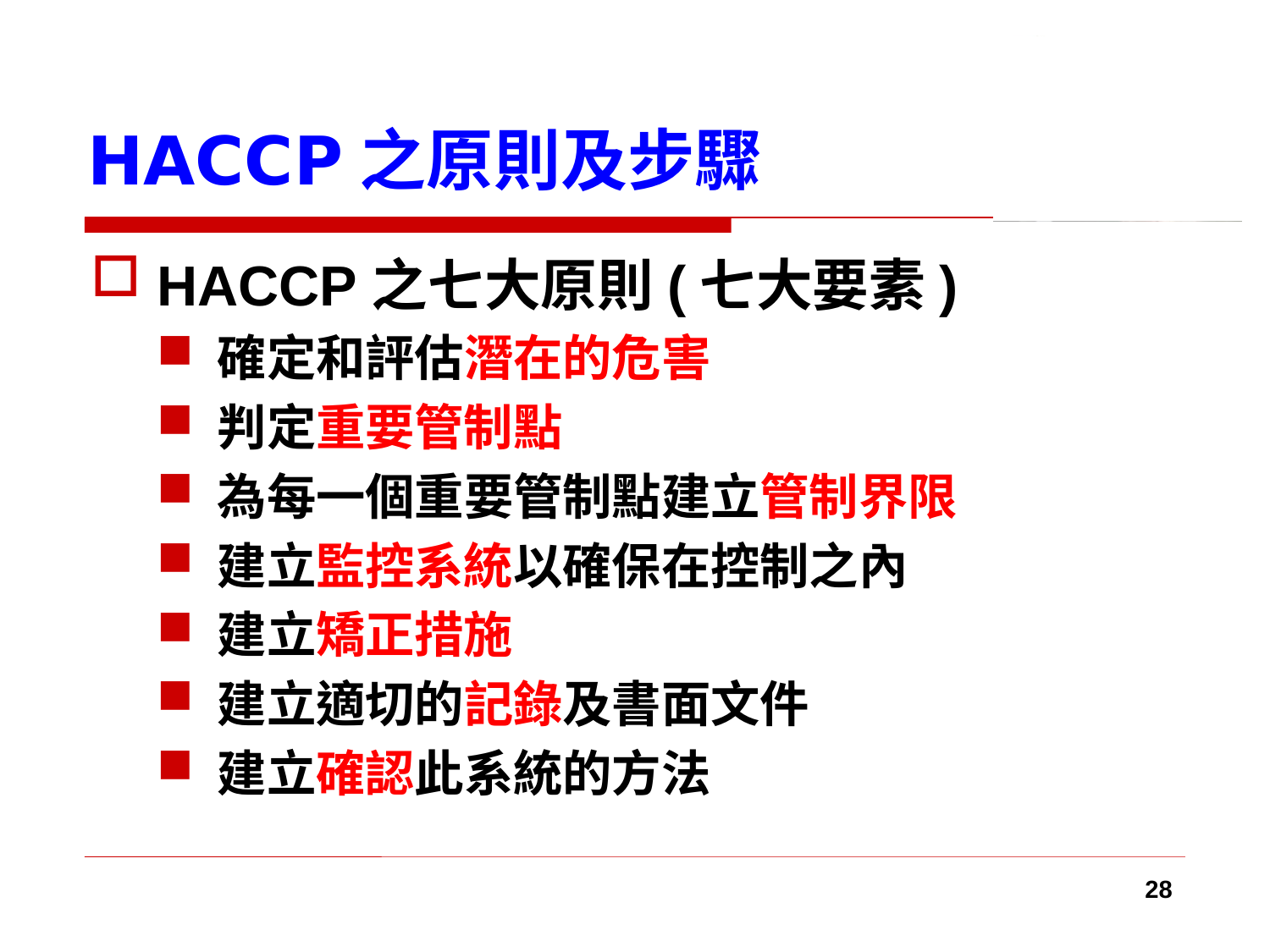

# HACCP之原則及步驟
HACCP之七大原則(七大要素)
確定和評估潛在的危害
判定重要管制點
為每一個重要管制點建立管制界限
建立監控系統以確保在控制之內
建立矯正措施
建立適切的記錄及書面文件
建立確認此系統的方法
28